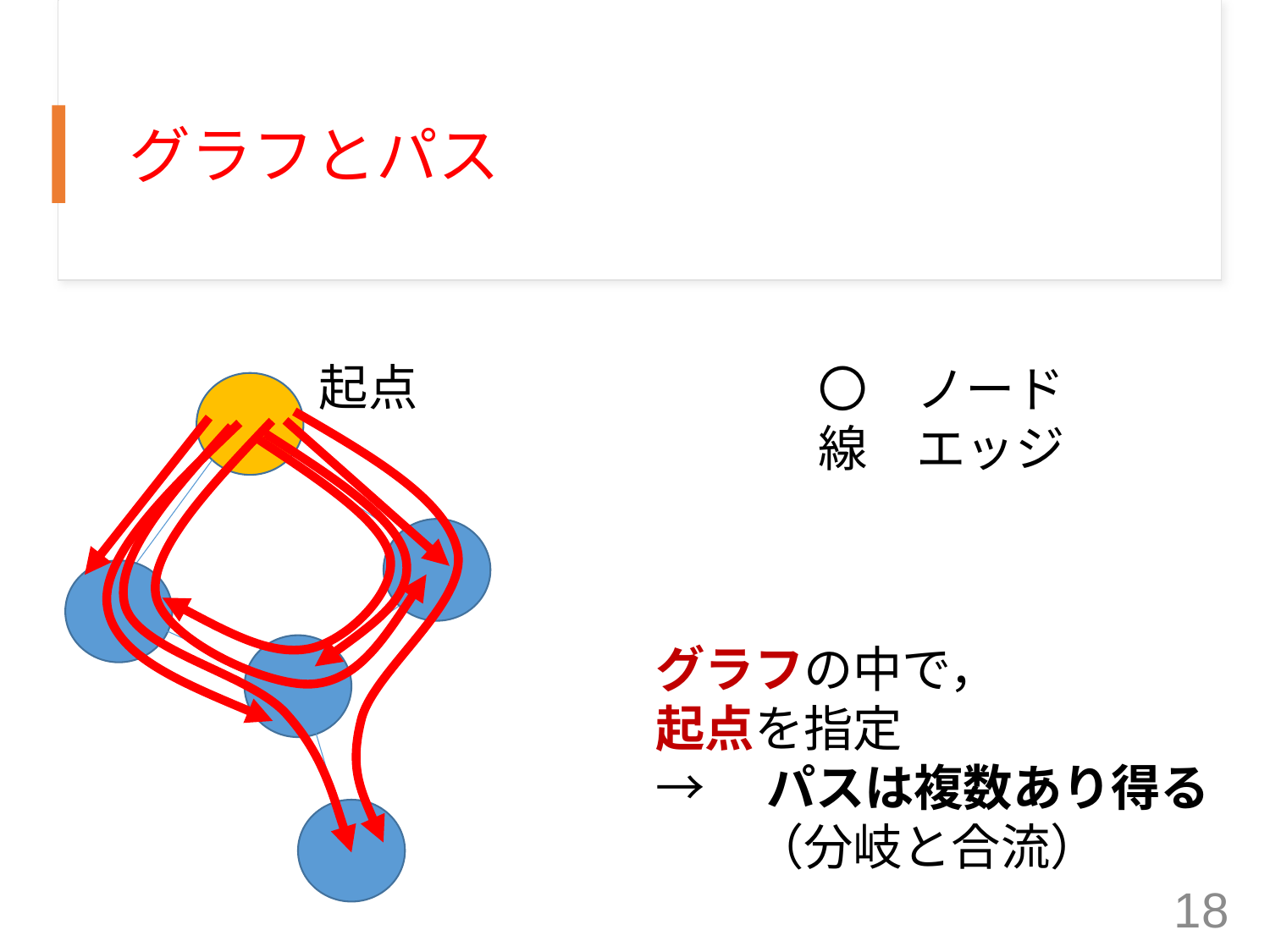

# グラフとパス

起点
〇　ノード
線　エッジ

グラフの中で，
起点を指定
→　パスは複数あり得る
　　（分岐と合流）

18